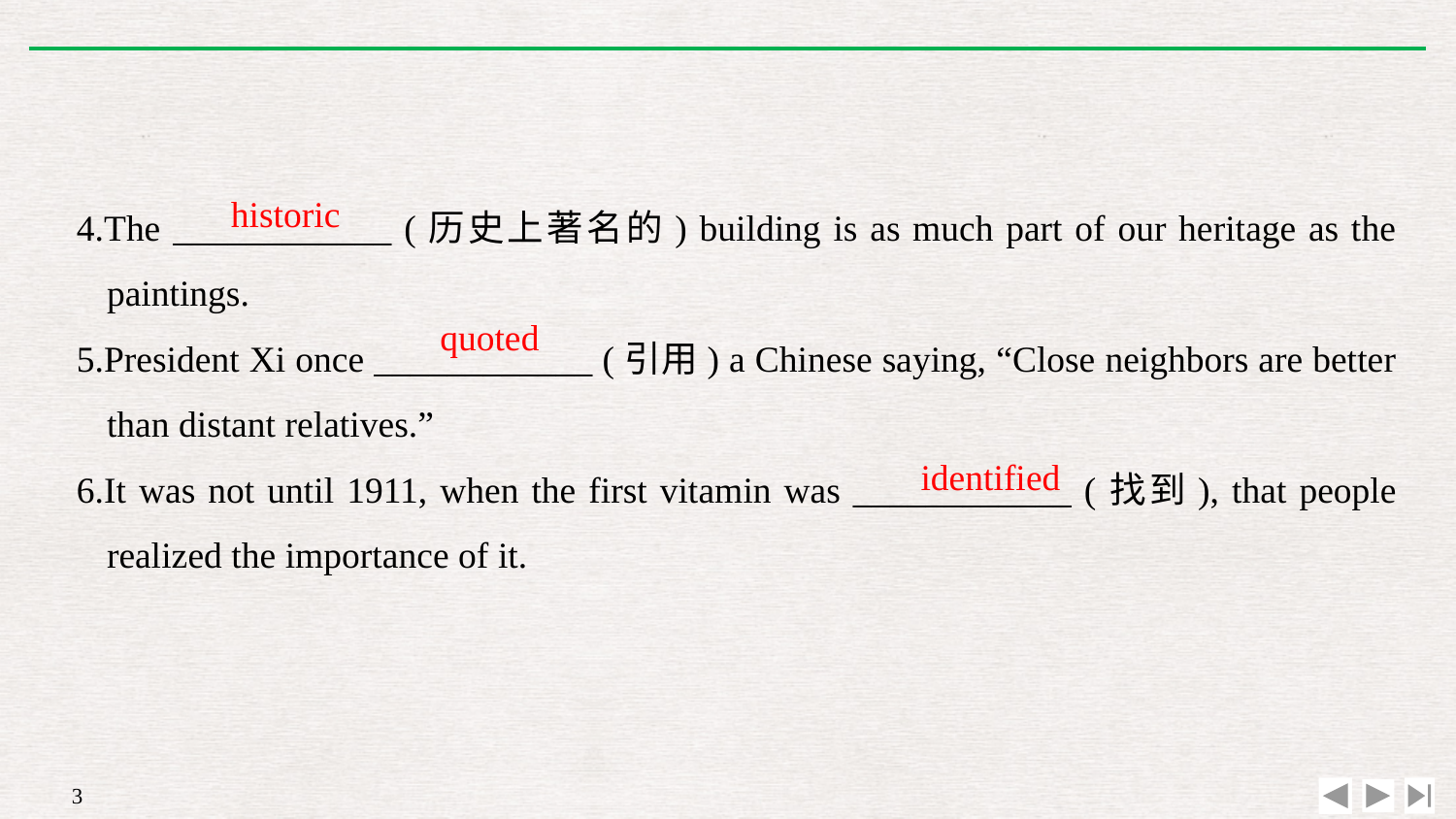

4.The ____________ (历史上著名的) building is as much part of our heritage as the paintings.
5.President Xi once ____________ (引用) a Chinese saying, “Close neighbors are better than distant relatives.”
6.It was not until 1911, when the first vitamin was ____________ (找到), that people realized the importance of it.
historic
quoted
identified